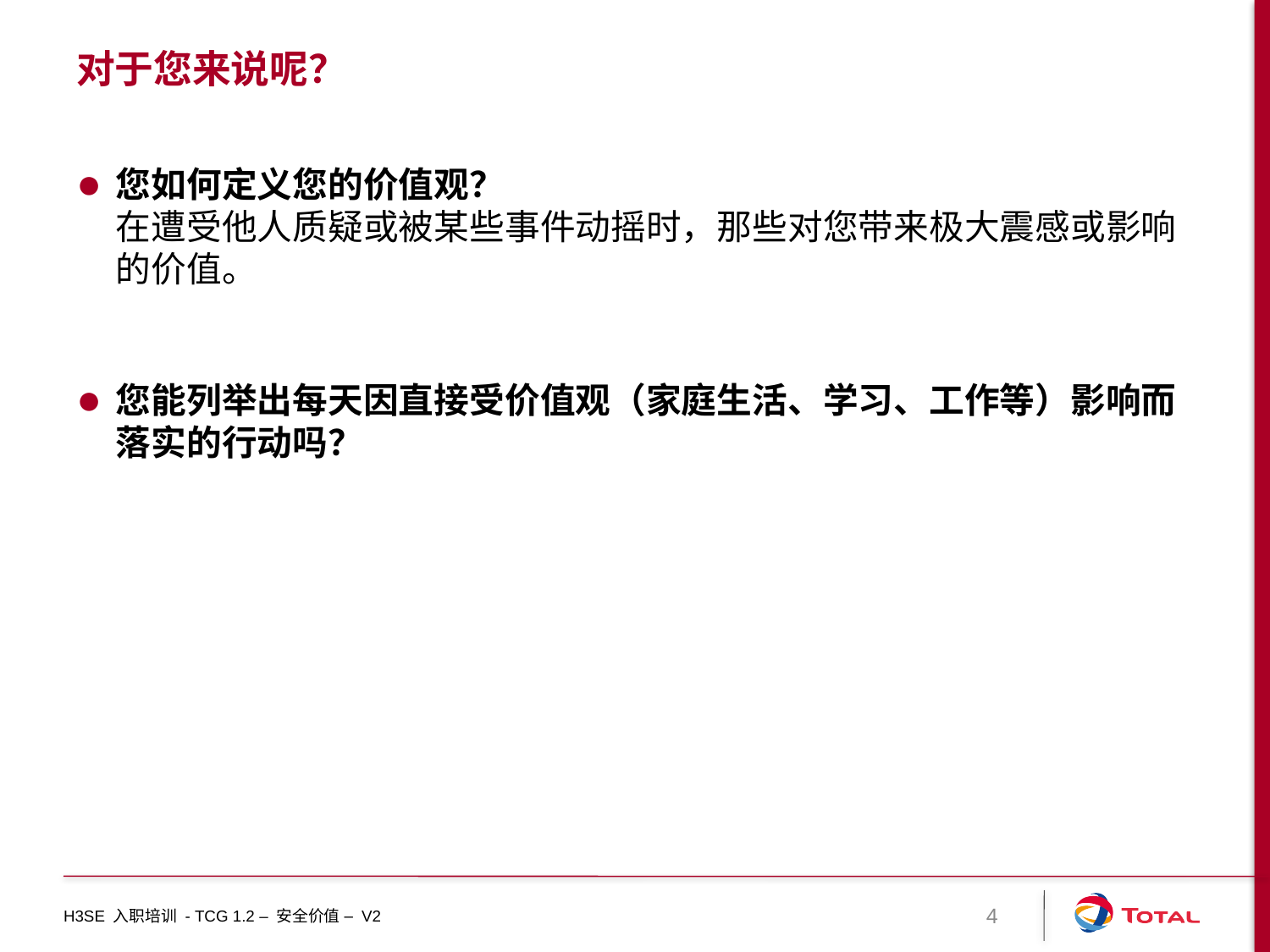

# 对于您来说呢？
您如何定义您的价值观？
在遭受他人质疑或被某些事件动摇时，那些对您带来极大震感或影响的价值。

您能列举出每天因直接受价值观（家庭生活、学习、工作等）影响而落实的行动吗？
H3SE 入职培训 - TCG 1.2 – 安全价值 – V2
4